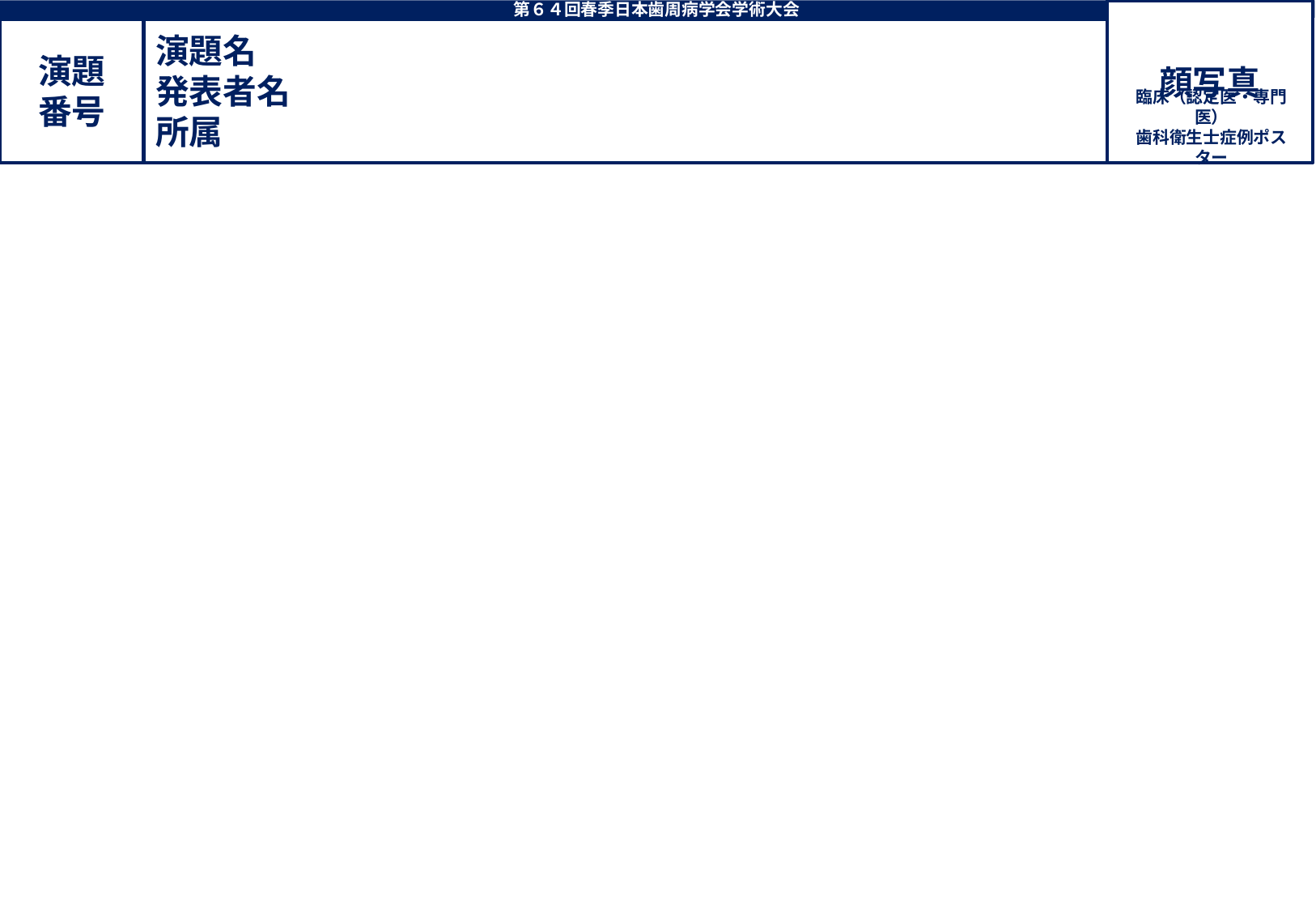

第６４回春季日本歯周病学会学術大会
顔写真
演題
番号
演題名
発表者名
所属
臨床（認定医・専門医）
歯科衛生士症例ポスター